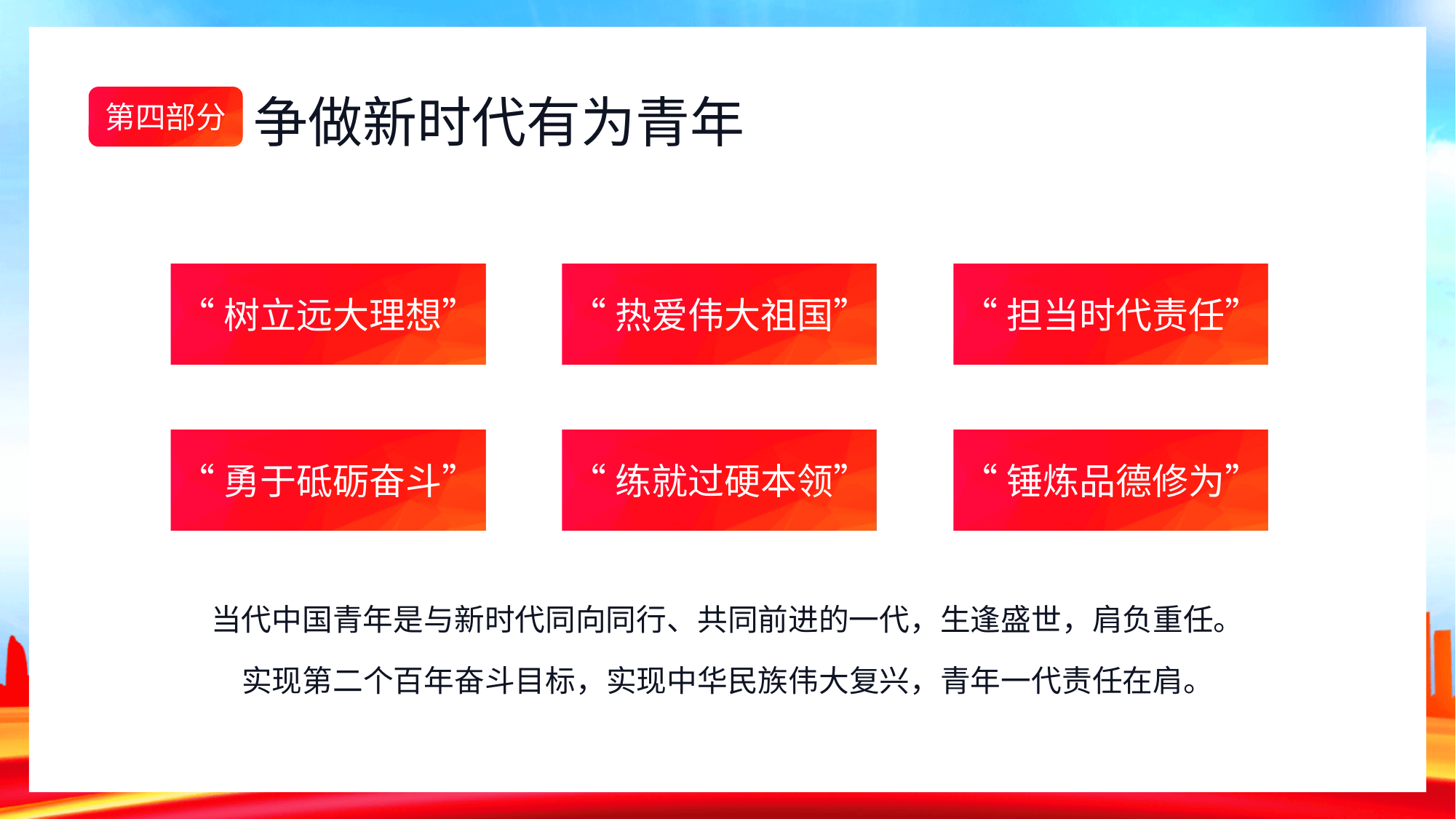

“树立远大理想”
“热爱伟大祖国”
“担当时代责任”
“勇于砥砺奋斗”
“练就过硬本领”
“锤炼品德修为”
当代中国青年是与新时代同向同行、共同前进的一代，生逢盛世，肩负重任。
实现第二个百年奋斗目标，实现中华民族伟大复兴，青年一代责任在肩。